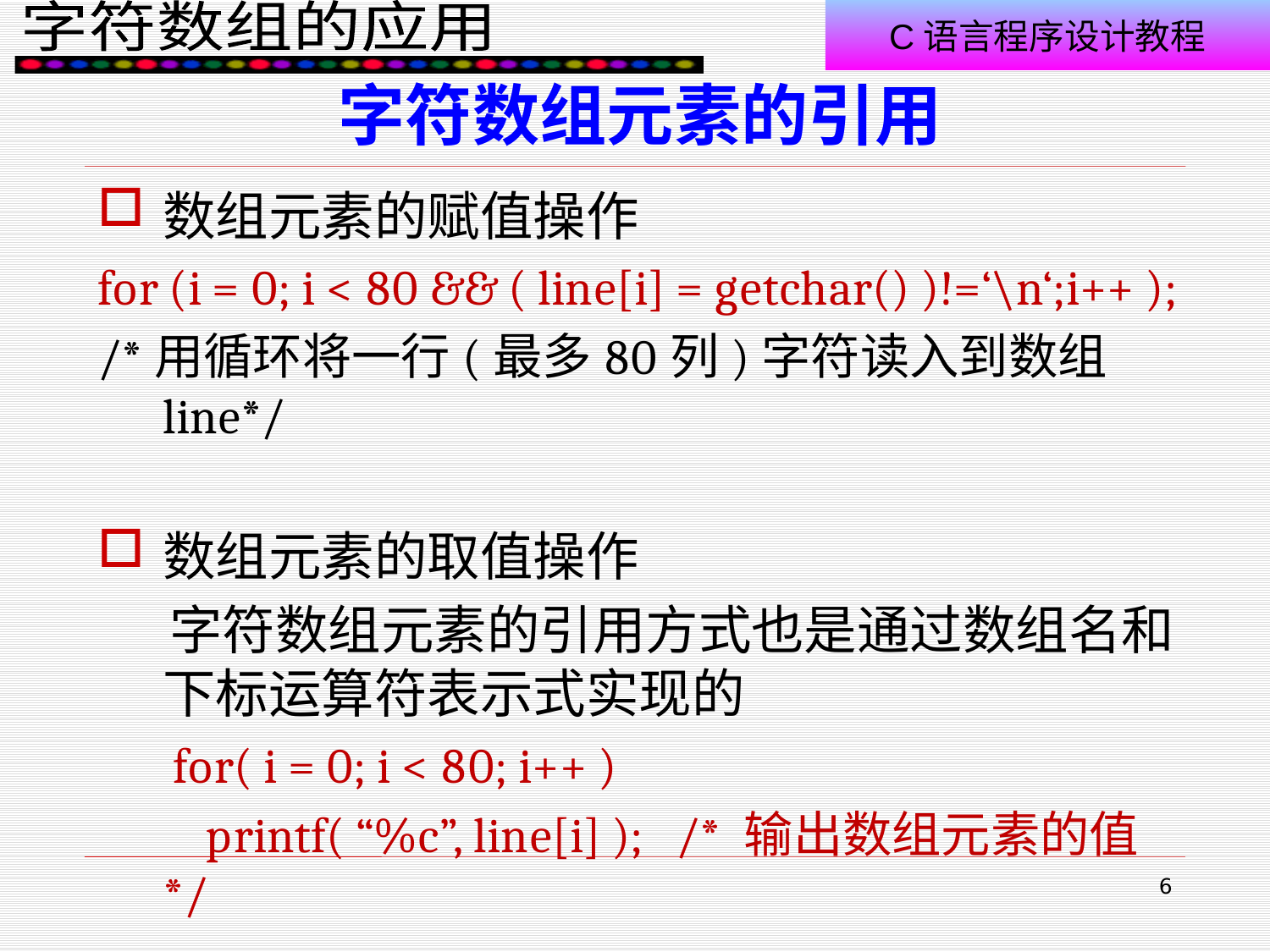

# 字符数组元素的引用
数组元素的赋值操作
for (i = 0; i < 80 && ( line[i] = getchar() )!=‘\n‘;i++ );
/*用循环将一行(最多80列)字符读入到数组line*/

数组元素的取值操作
     字符数组元素的引用方式也是通过数组名和下标运算符表示式实现的
       for( i = 0; i < 80; i++ )
          printf( “%c”, line[i] );   /* 输出数组元素的值*/

6